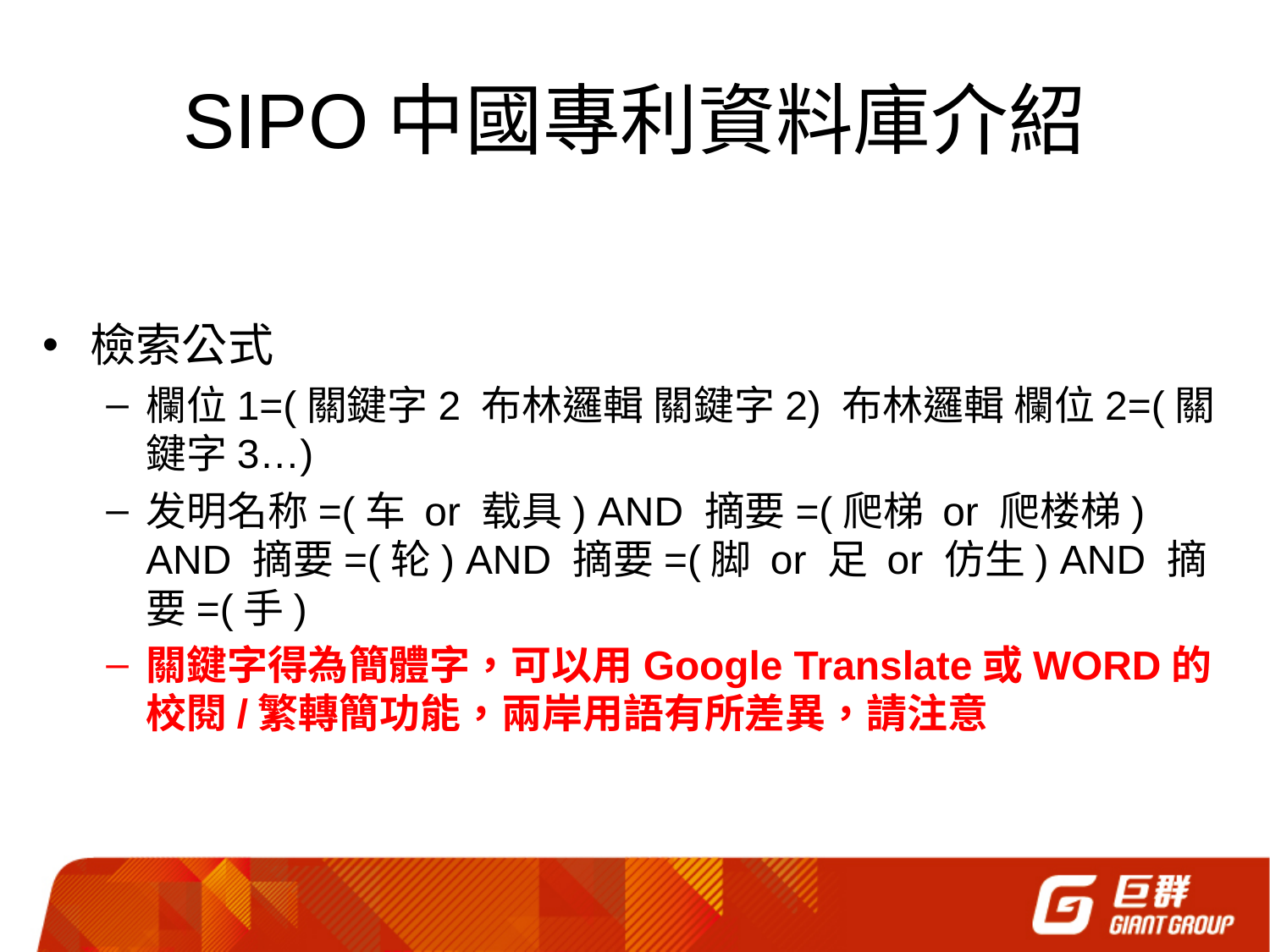

# SIPO中國專利資料庫介紹
檢索公式
欄位1=(關鍵字2 布林邏輯 關鍵字2) 布林邏輯 欄位2=(關鍵字3…)
发明名称=(车 or 载具) AND 摘要=(爬梯 or 爬楼梯) AND 摘要=(轮) AND 摘要=(脚 or 足 or 仿生) AND 摘要=(手)
關鍵字得為簡體字，可以用Google Translate或WORD的校閱/繁轉簡功能，兩岸用語有所差異，請注意